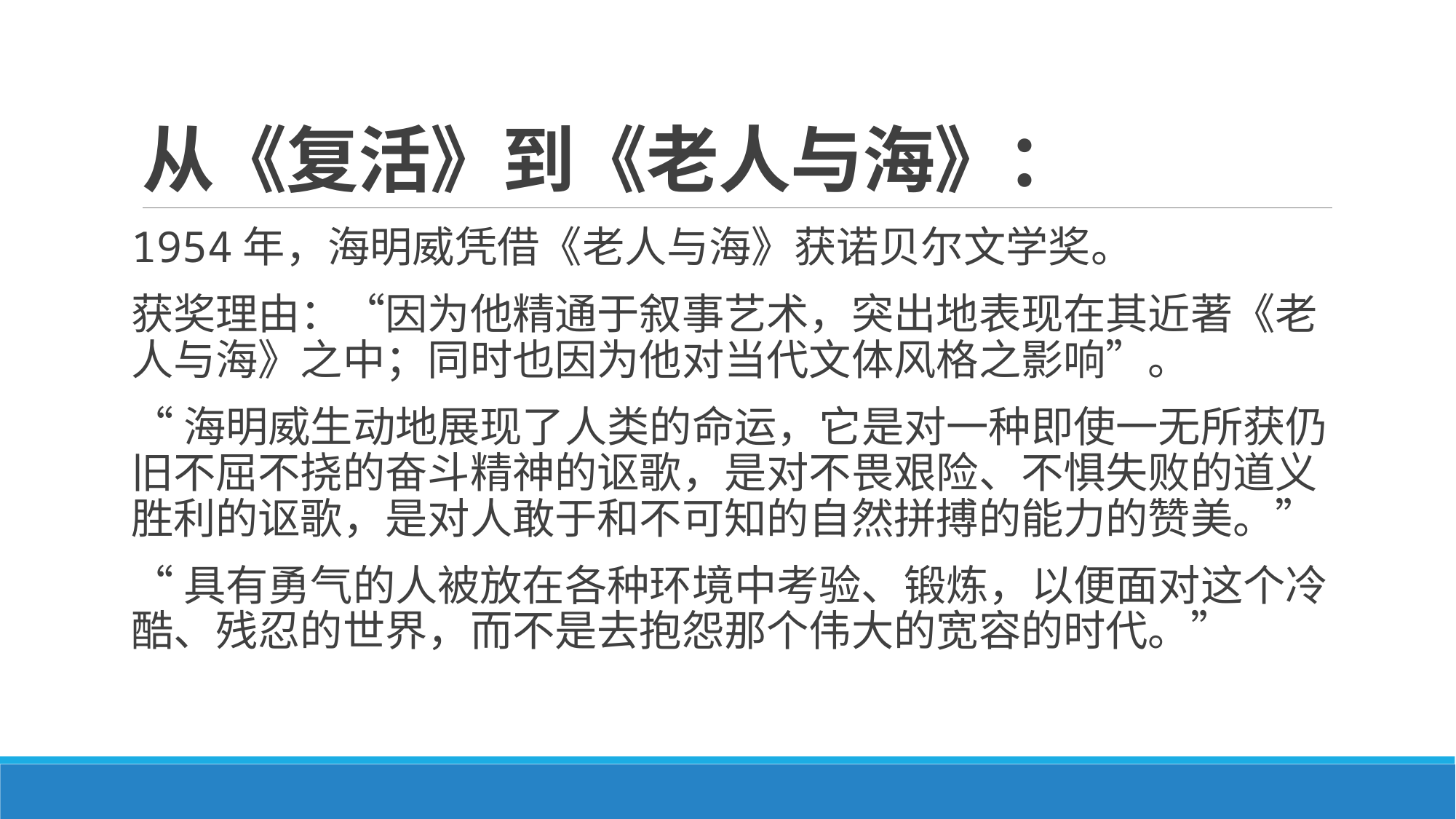

# 从《复活》到《老人与海》：
1954年，海明威凭借《老人与海》获诺贝尔文学奖。
获奖理由：“因为他精通于叙事艺术，突出地表现在其近著《老人与海》之中；同时也因为他对当代文体风格之影响”。
“海明威生动地展现了人类的命运，它是对一种即使一无所获仍旧不屈不挠的奋斗精神的讴歌，是对不畏艰险、不惧失败的道义胜利的讴歌，是对人敢于和不可知的自然拼搏的能力的赞美。”
“具有勇气的人被放在各种环境中考验、锻炼，以便面对这个冷酷、残忍的世界，而不是去抱怨那个伟大的宽容的时代。”